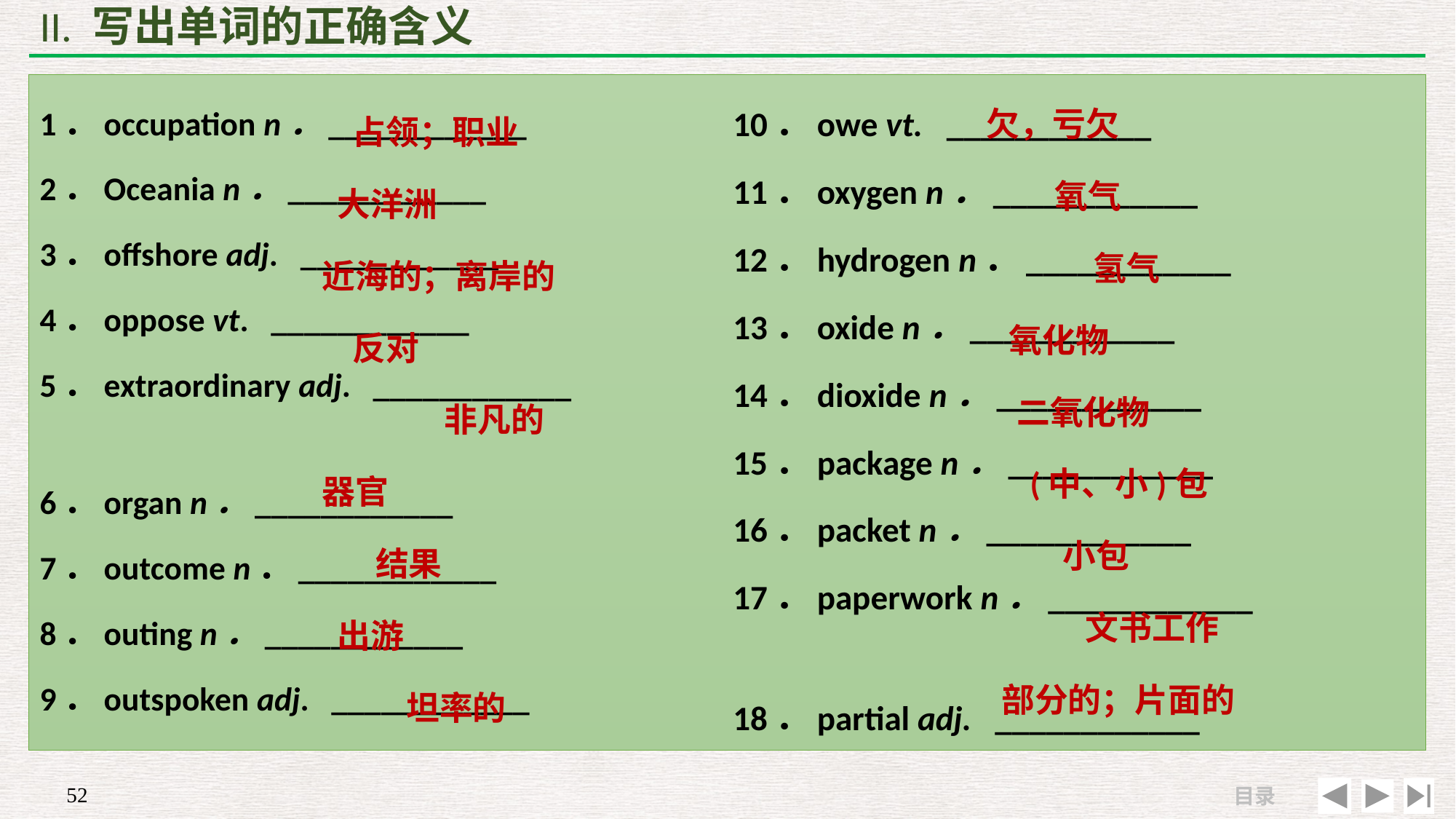

# II. 写出单词的正确含义
  欠，亏欠
           氧气
                氢气
     氧化物
      二氧化物
         (中、小)包
            小包
               文书工作
    部分的；片面的
           占领；职业
         大洋洲
       近海的；离岸的
           反对
                       非凡的
       器官
              结果
         出游
                  坦率的

1．occupation n．____________
2．Oceania n．____________
3．offshore adj.   ____________
4．oppose vt.   ____________
5．extraordinary adj.   ____________
6．organ n．____________
7．outcome n．____________
8．outing n．____________
9．outspoken adj.   ____________
10．owe vt.   ____________
11．oxygen n．____________
12．hydrogen n．____________
13．oxide n．____________
14．dioxide n．____________
15．package n．____________
16．packet n．____________
17．paperwork n．____________
18．partial adj.   ____________